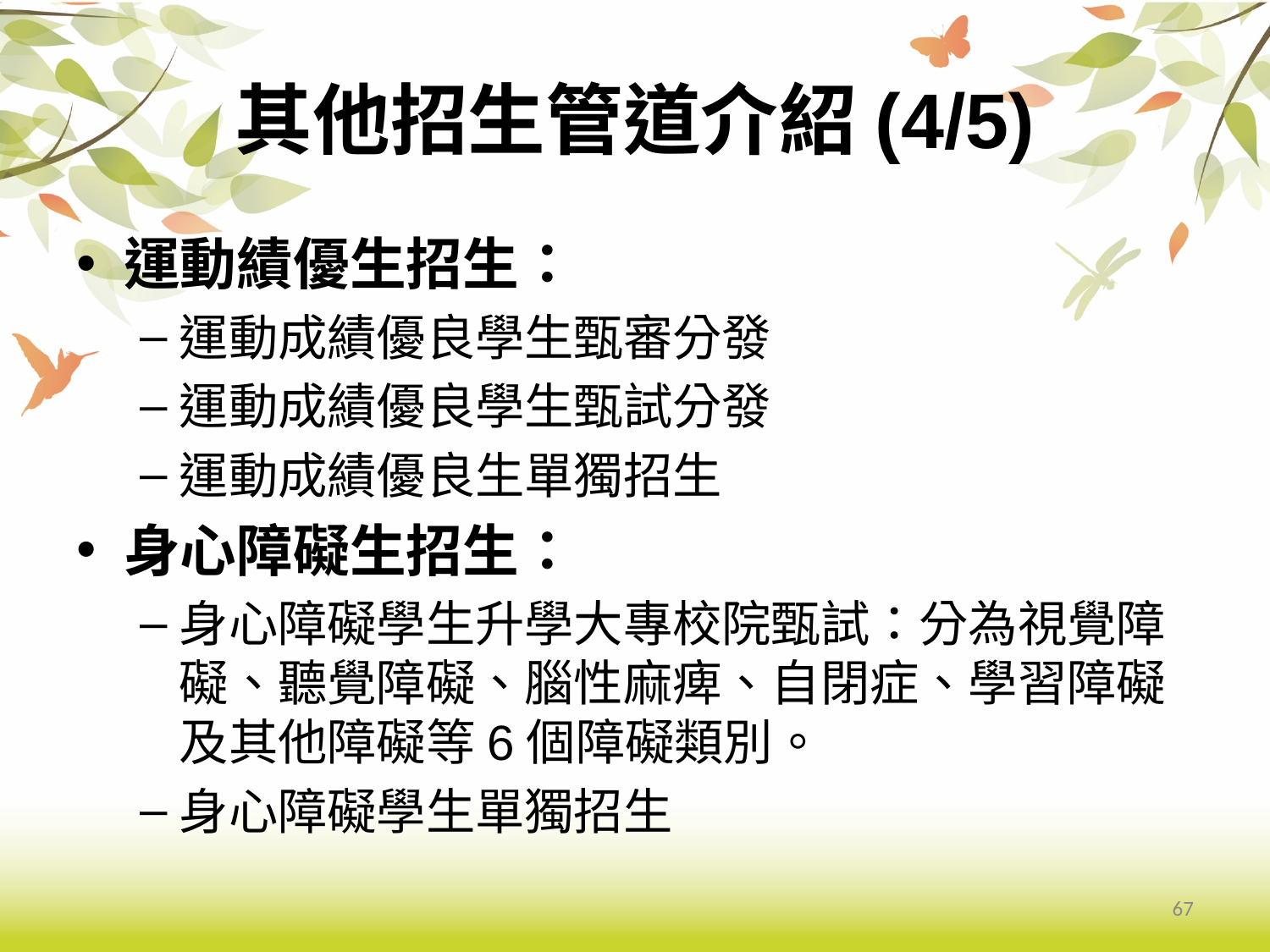

# 其他招生管道介紹(4/5)
運動績優生招生：
運動成績優良學生甄審分發
運動成績優良學生甄試分發
運動成績優良生單獨招生
身心障礙生招生：
身心障礙學生升學大專校院甄試：分為視覺障礙、聽覺障礙、腦性麻痺、自閉症、學習障礙及其他障礙等6個障礙類別。
身心障礙學生單獨招生
67